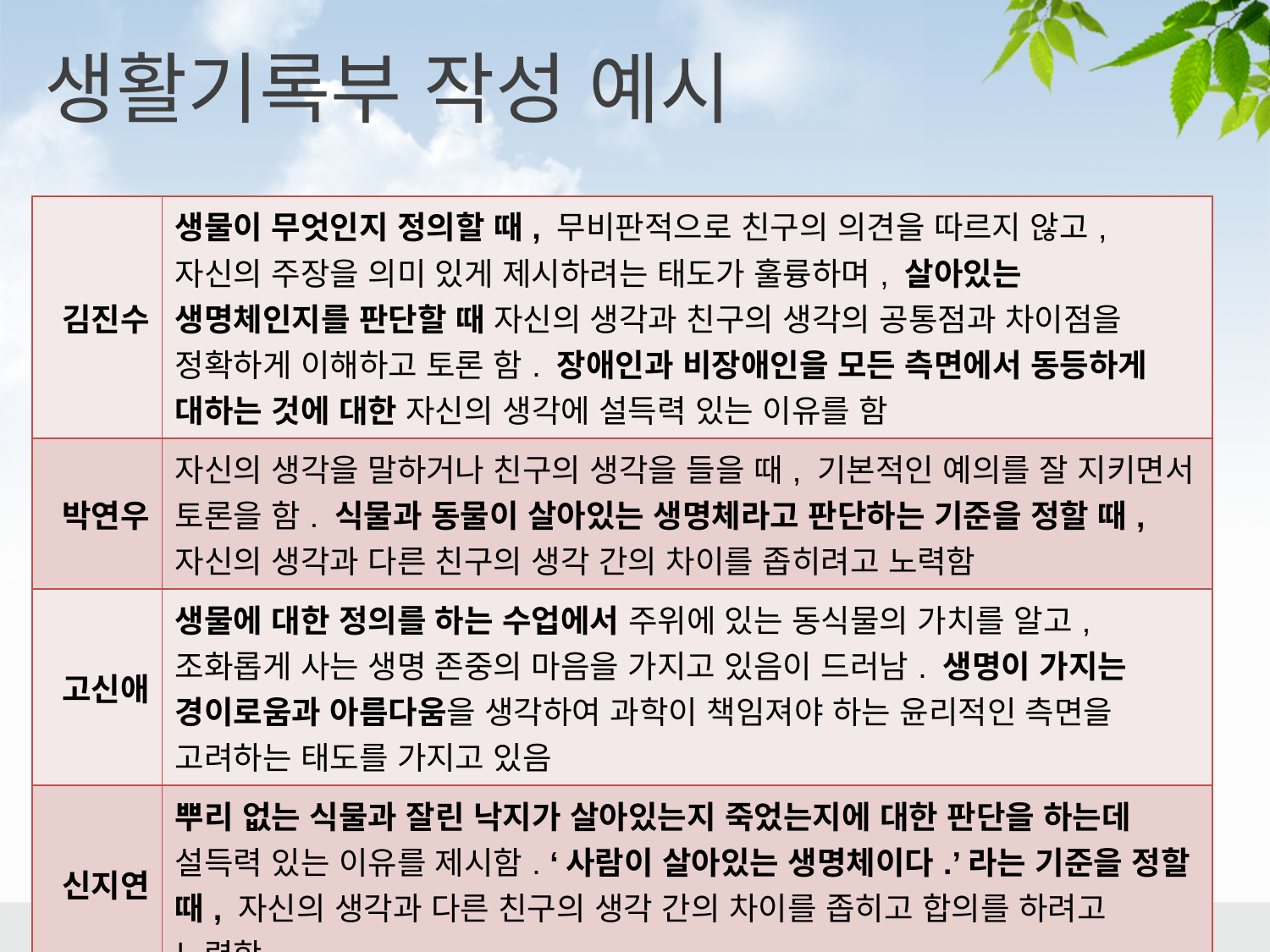

생활기록부 작성 예시
| 김진수 | 생물이 무엇인지 정의할 때, 무비판적으로 친구의 의견을 따르지 않고, 자신의 주장을 의미 있게 제시하려는 태도가 훌륭하며, 살아있는 생명체인지를 판단할 때 자신의 생각과 친구의 생각의 공통점과 차이점을 정확하게 이해하고 토론 함. 장애인과 비장애인을 모든 측면에서 동등하게 대하는 것에 대한 자신의 생각에 설득력 있는 이유를 함 |
| --- | --- |
| 박연우 | 자신의 생각을 말하거나 친구의 생각을 들을 때, 기본적인 예의를 잘 지키면서 토론을 함. 식물과 동물이 살아있는 생명체라고 판단하는 기준을 정할 때, 자신의 생각과 다른 친구의 생각 간의 차이를 좁히려고 노력함 |
| 고신애 | 생물에 대한 정의를 하는 수업에서 주위에 있는 동식물의 가치를 알고, 조화롭게 사는 생명 존중의 마음을 가지고 있음이 드러남. 생명이 가지는 경이로움과 아름다움을 생각하여 과학이 책임져야 하는 윤리적인 측면을 고려하는 태도를 가지고 있음 |
| 신지연 | 뿌리 없는 식물과 잘린 낙지가 살아있는지 죽었는지에 대한 판단을 하는데 설득력 있는 이유를 제시함. ‘사람이 살아있는 생명체이다.’라는 기준을 정할 때, 자신의 생각과 다른 친구의 생각 간의 차이를 좁히고 합의를 하려고 노력함 |